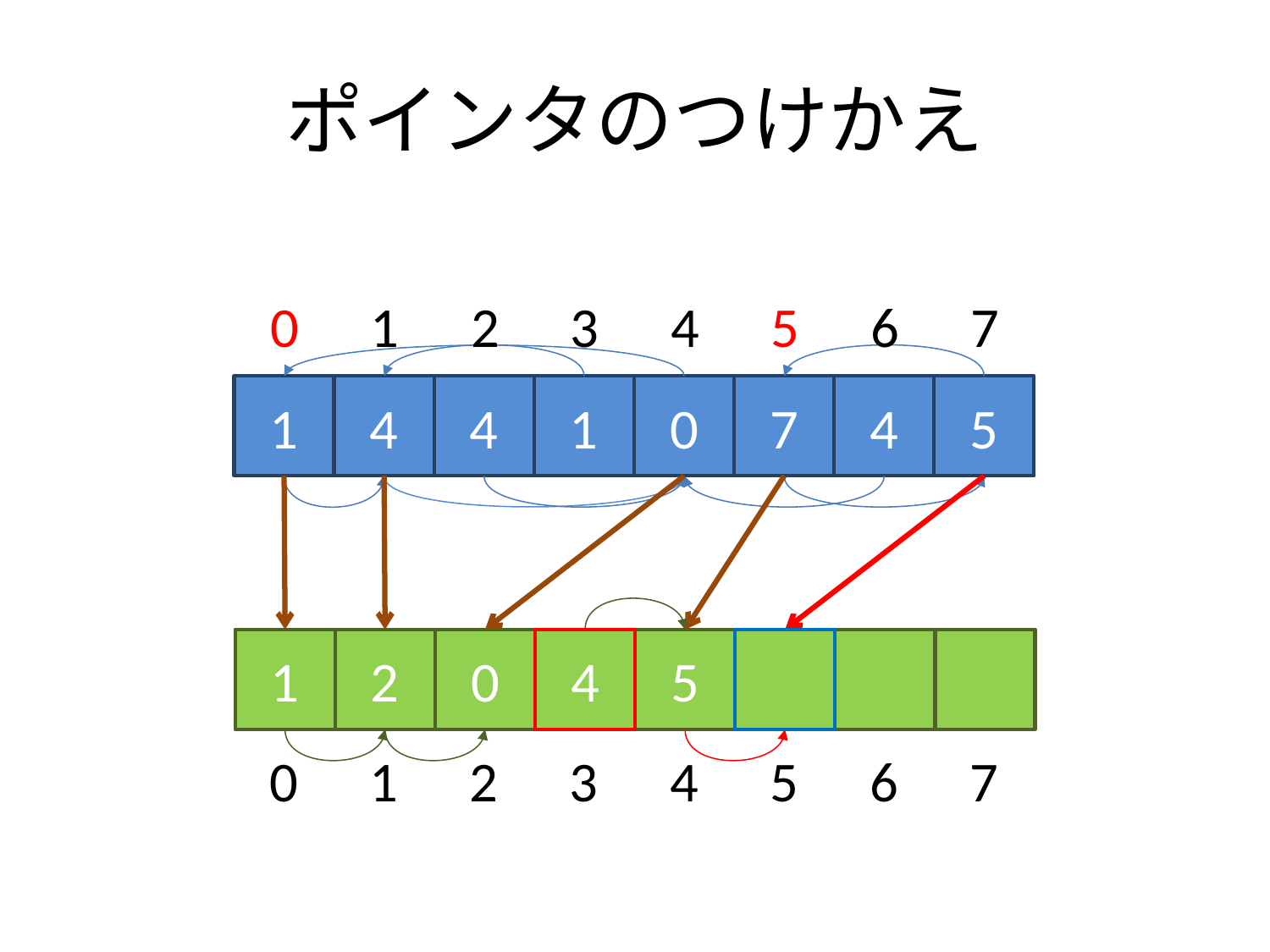

# ポインタのつけかえ
0
1
2
3
4
5
6
7
1
4
4
1
0
7
4
5
1
2
0
4
5

0
1
2
3
4
5
6
7